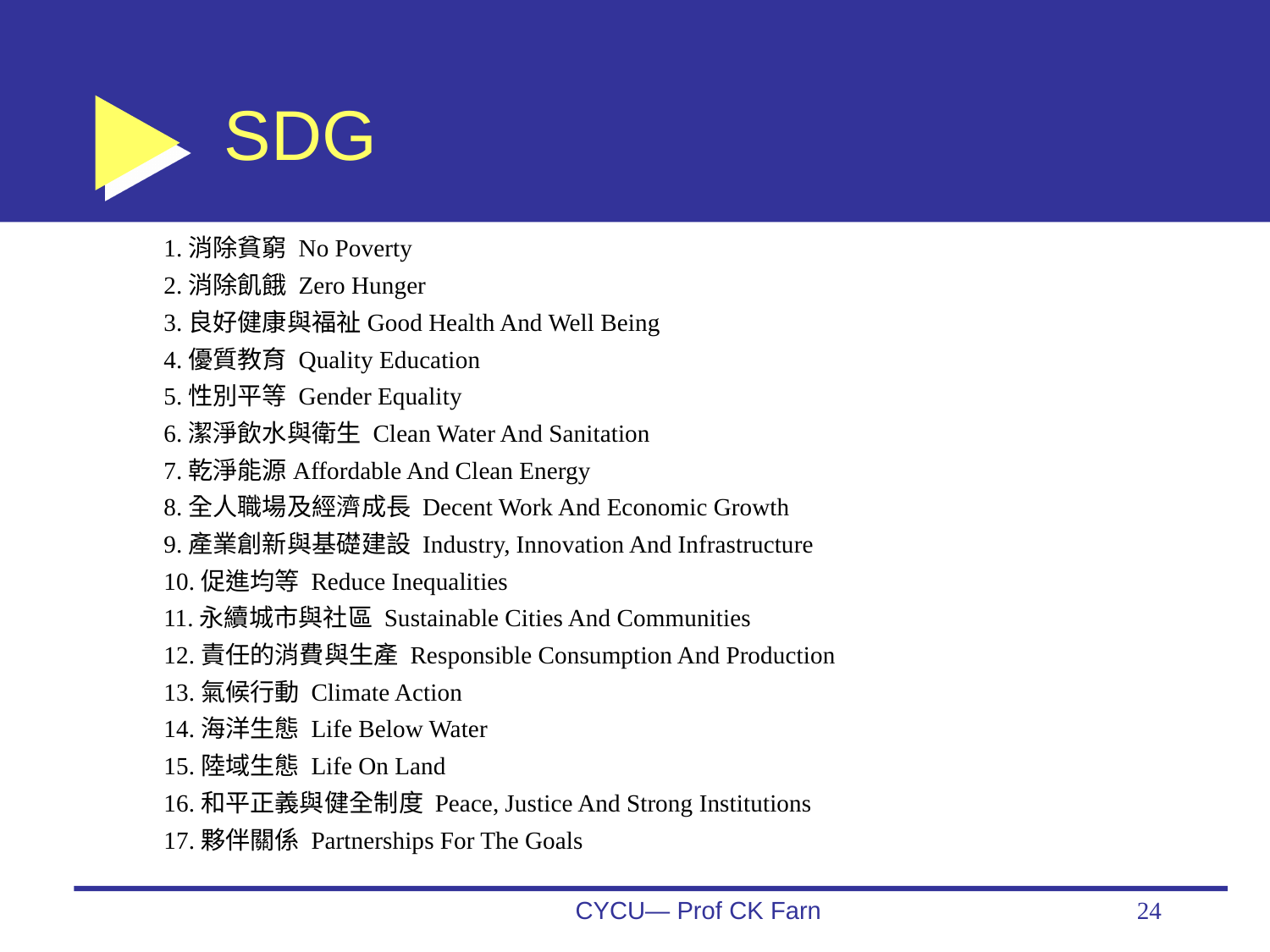

# SDG
 1.消除貧窮 No Poverty
 2.消除飢餓 Zero Hunger
 3.良好健康與福祉Good Health And Well Being
 4.優質教育 Quality Education
 5.性別平等 Gender Equality
 6.潔淨飲水與衛生 Clean Water And Sanitation
 7.乾淨能源Affordable And Clean Energy
 8.全人職場及經濟成長 Decent Work And Economic Growth
 9.產業創新與基礎建設 Industry, Innovation And Infrastructure
 10.促進均等 Reduce Inequalities
 11.永續城市與社區 Sustainable Cities And Communities
 12.責任的消費與生產 Responsible Consumption And Production
 13.氣候行動 Climate Action
 14.海洋生態 Life Below Water
 15.陸域生態 Life On Land
 16.和平正義與健全制度 Peace, Justice And Strong Institutions
 17.夥伴關係 Partnerships For The Goals
CYCU— Prof CK Farn
24